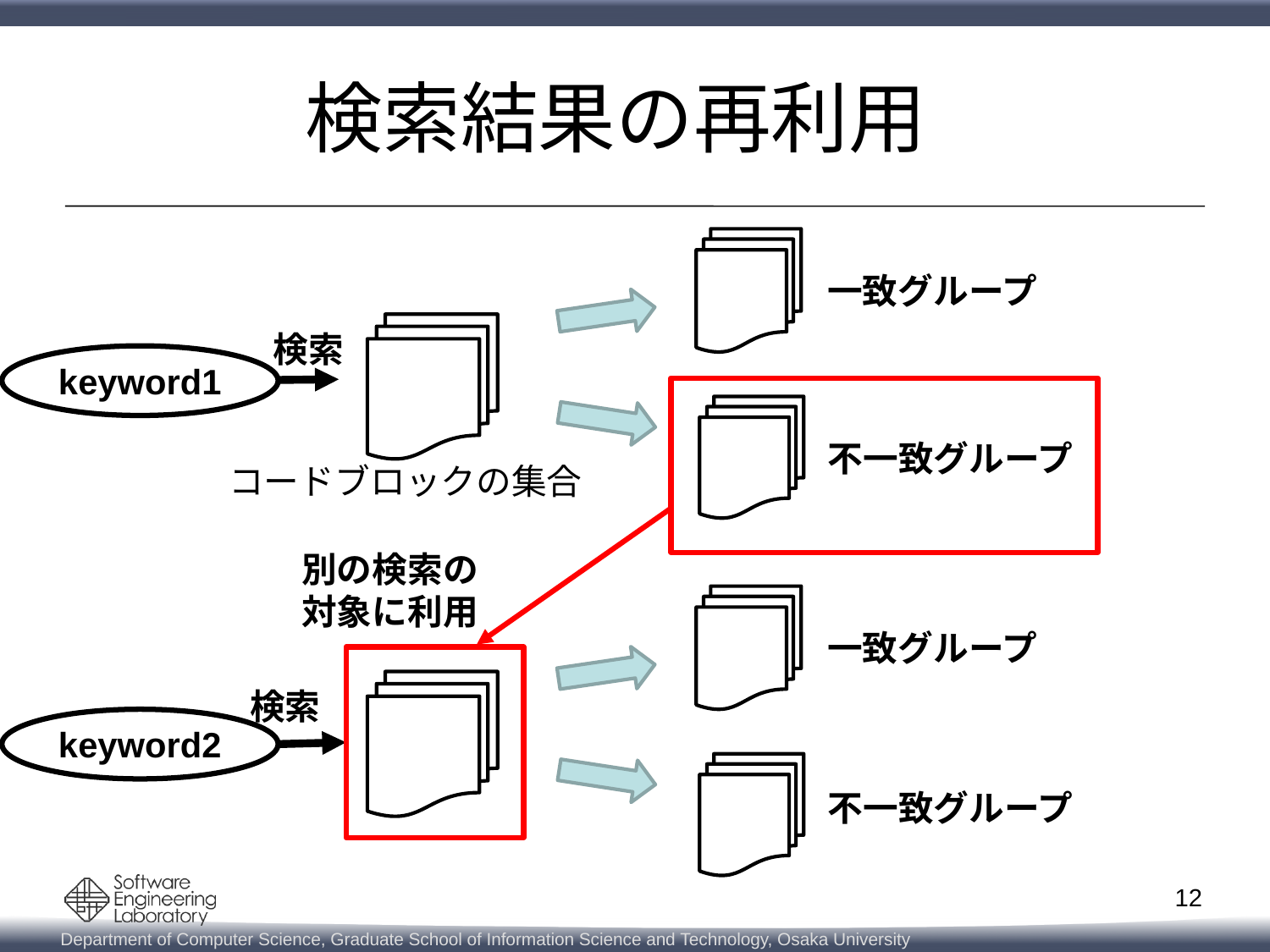

# 検索結果の再利用

一致グループ

検索
keyword1

不一致グループ
コードブロックの集合
別の検索の
対象に利用

一致グループ

検索
keyword2

不一致グループ
12